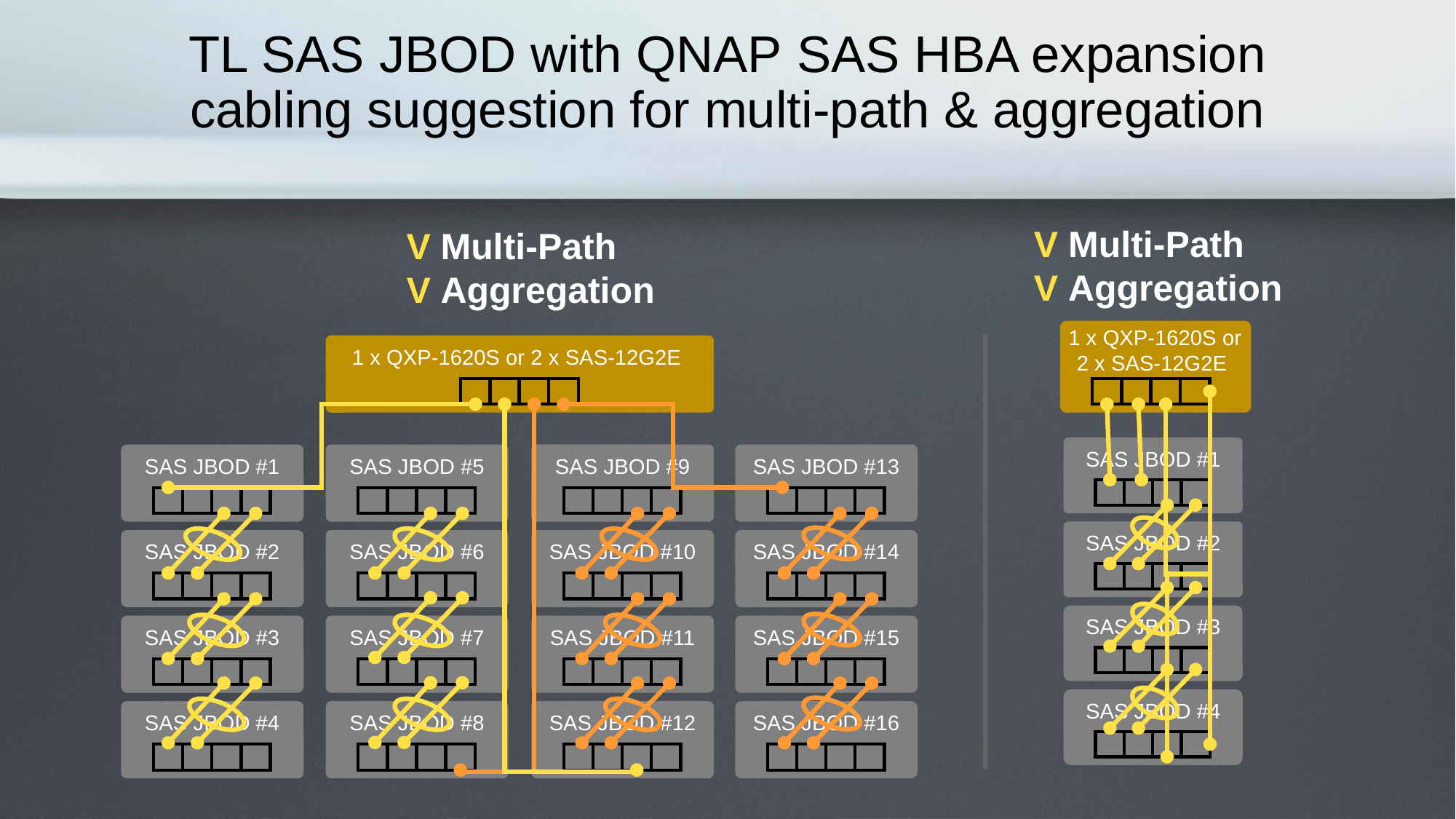

# TL SAS JBOD with QNAP SAS HBA expansion cabling suggestion for multi-path & aggregation

V Multi-Path
V Aggregation

V Multi-Path
V Aggregation
1 x QXP-1620S or 2 x SAS-12G2E

1 x QXP-1620S or 2 x SAS-12G2E

SAS JBOD #1

SAS JBOD #1

SAS JBOD #5

SAS JBOD #9

SAS JBOD #13

SAS JBOD #2

SAS JBOD #2

SAS JBOD #6

SAS JBOD #10

SAS JBOD #14

SAS JBOD #3

SAS JBOD #3

SAS JBOD #7

SAS JBOD #11

SAS JBOD #15

SAS JBOD #4

SAS JBOD #4

SAS JBOD #8

SAS JBOD #12

SAS JBOD #16

請幫忙畫成一串4台, 4x4 = 16台JBOD